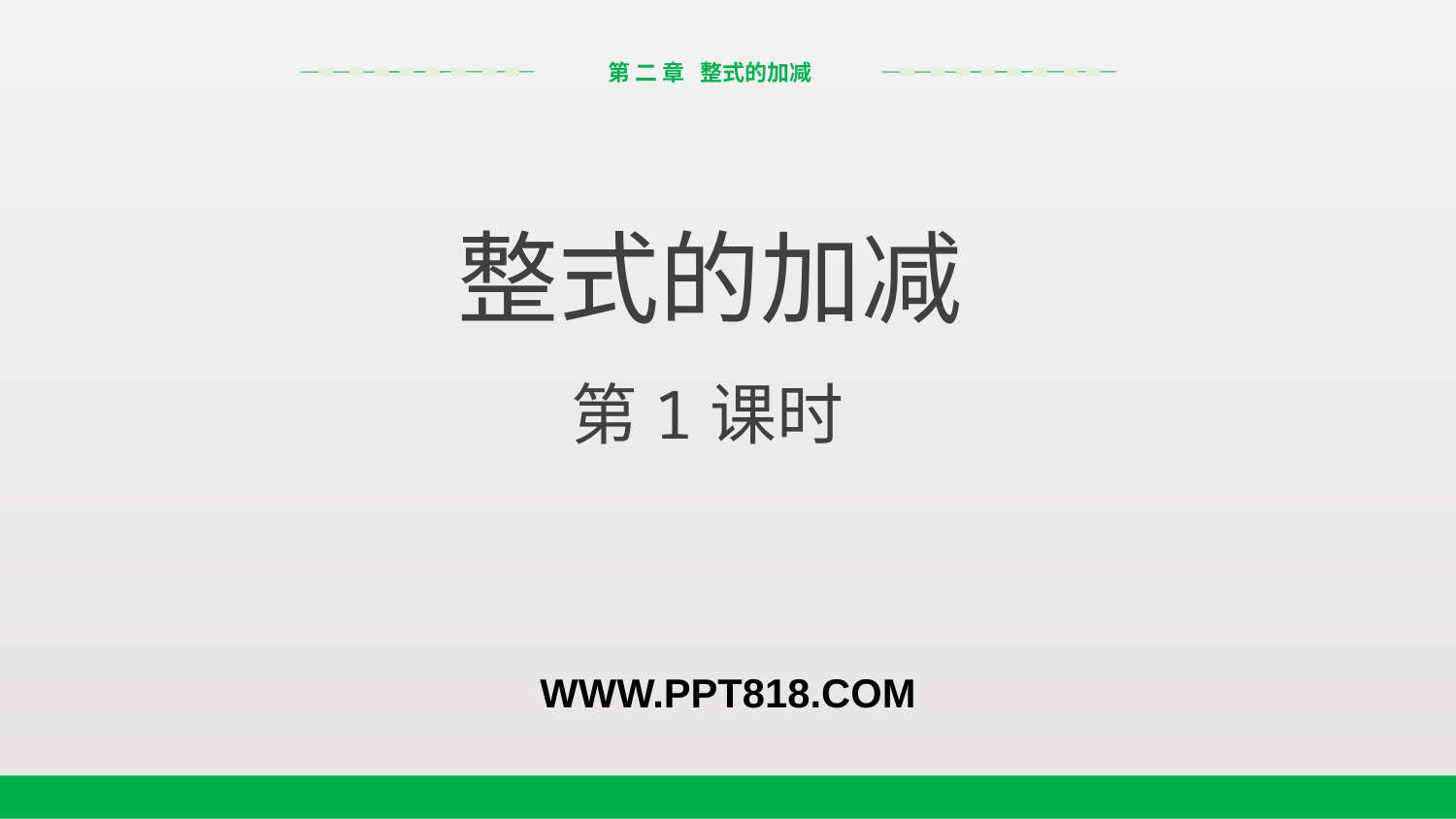

第 二 章   整式的加减

整式的加减
第1课时
WWW.PPT818.COM